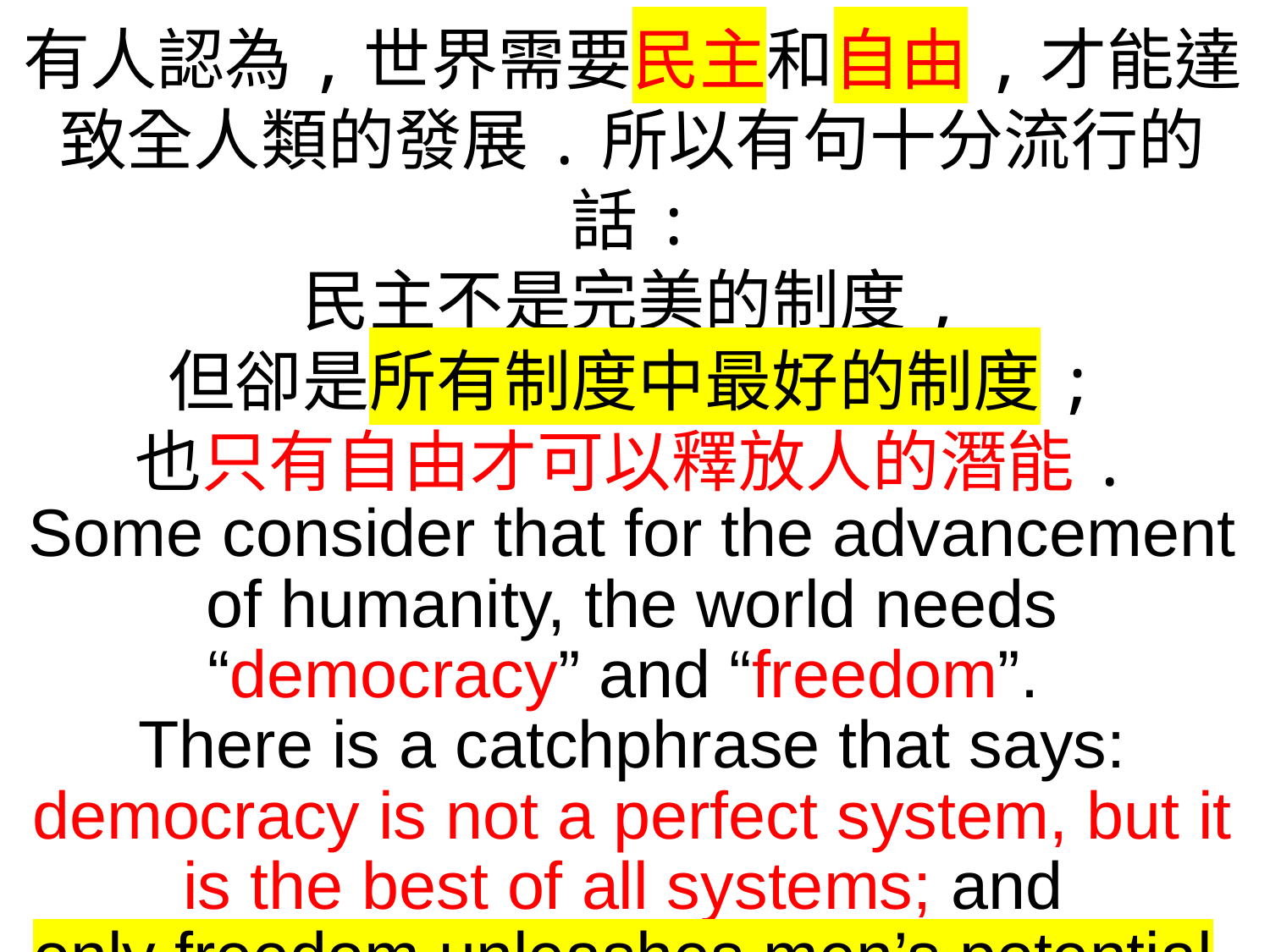

有人認為,世界需要民主和自由,才能達致全人類的發展.所以有句十分流行的話:
民主不是完美的制度,
但卻是所有制度中最好的制度;
也只有自由才可以釋放人的潛能.
Some consider that for the advancement of humanity, the world needs “democracy” and “freedom”.
There is a catchphrase that says: democracy is not a perfect system, but it is the best of all systems; and
only freedom unleashes men’s potential.